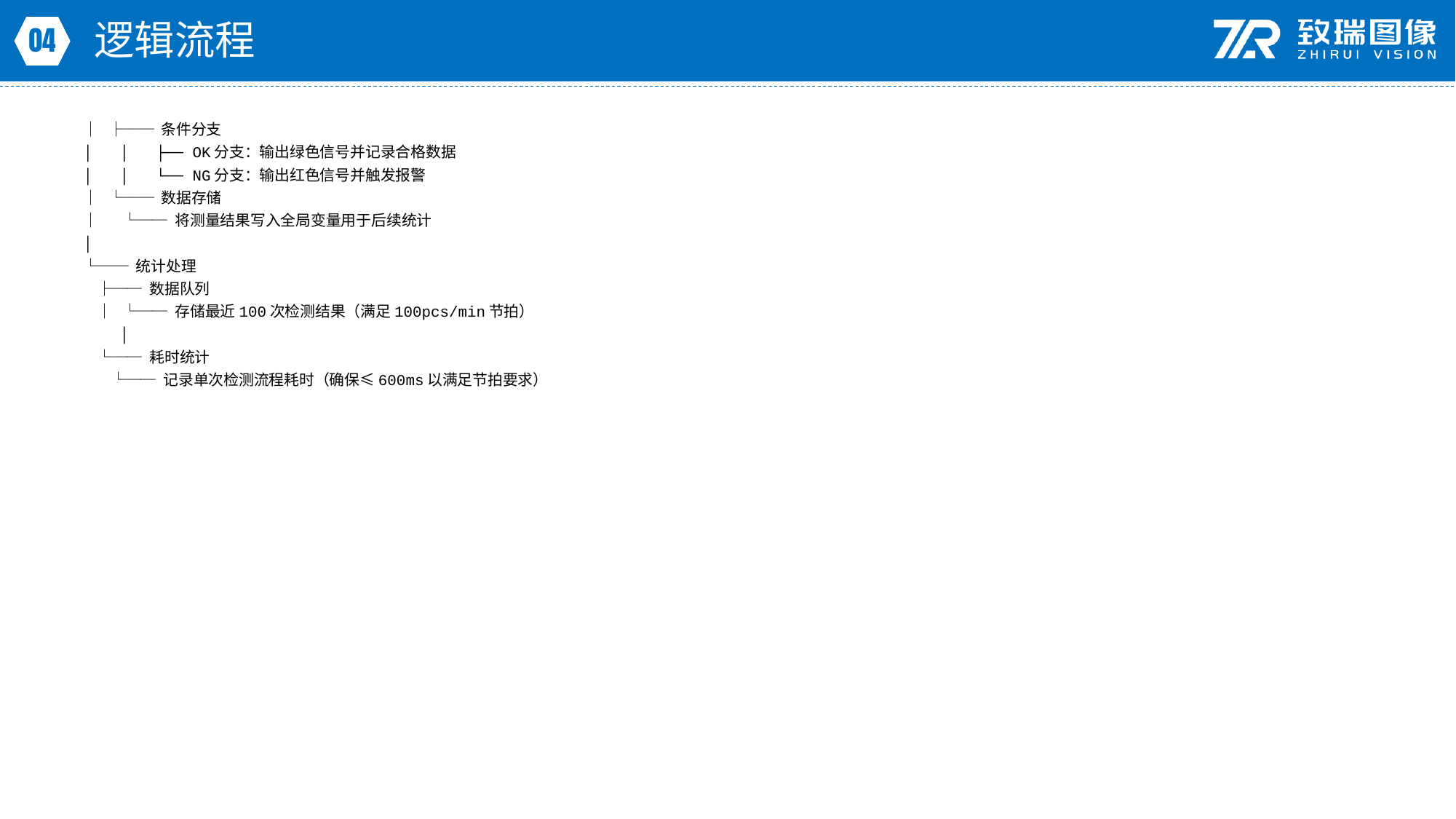

逻辑流程
04

│   ├── 条件分支
│   │   ├── OK分支：输出绿色信号并记录合格数据
│   │   └── NG分支：输出红色信号并触发报警
│   └── 数据存储
│       └── 将测量结果写入全局变量用于后续统计
│
└── 统计处理
    ├── 数据队列
    │   └── 存储最近100次检测结果（满足100pcs/min节拍）
    │
    └── 耗时统计
        └── 记录单次检测流程耗时（确保≤600ms以满足节拍要求）